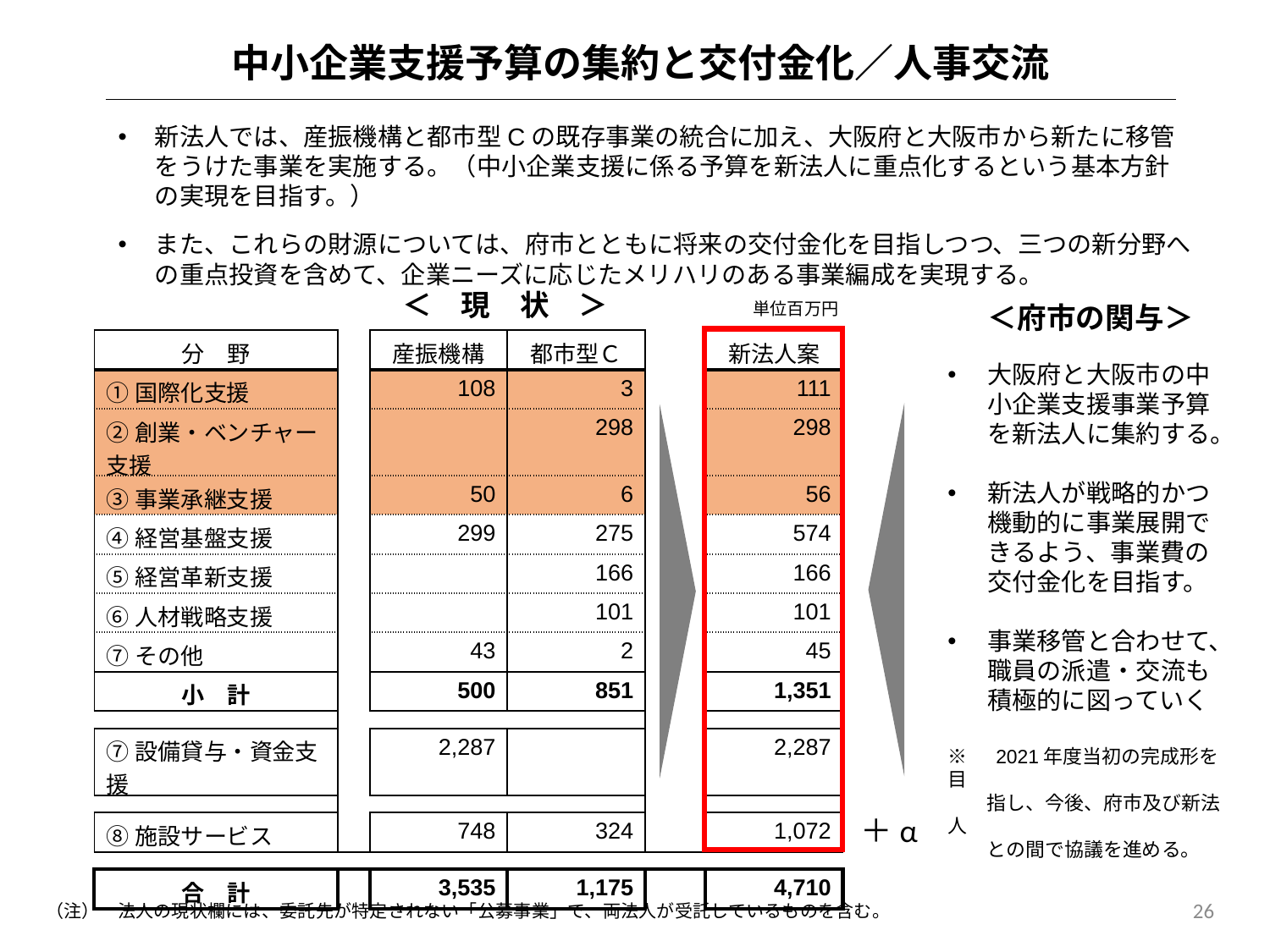

中小企業支援予算の集約と交付金化／人事交流
新法人では、産振機構と都市型Cの既存事業の統合に加え、大阪府と大阪市から新たに移管をうけた事業を実施する。（中小企業支援に係る予算を新法人に重点化するという基本方針の実現を目指す。）

また、これらの財源については、府市とともに将来の交付金化を目指しつつ、三つの新分野への重点投資を含めて、企業ニーズに応じたメリハリのある事業編成を実現する。
＜　現　状　＞
単位百万円
＜府市の関与＞

| 分　野 |  | 産振機構 | 都市型Ｃ |  | 新法人案 |
| --- | --- | --- | --- | --- | --- |
| ①国際化支援 |  | 108 | 3 |  | 111 |
| ②創業・ベンチャー支援 |  |  | 298 |  | 298 |
| ③事業承継支援 |  | 50 | 6 |  | 56 |
| ④経営基盤支援 |  | 299 | 275 |  | 574 |
| ⑤経営革新支援 |  |  | 166 |  | 166 |
| ⑥人材戦略支援 |  |  | 101 |  | 101 |
| ⑦その他 |  | 43 | 2 |  | 45 |
| 小　計 |  | 500 | 851 |  | 1,351 |
|  |  |  |  |  |  |
| ⑦設備貸与・資金支援 |  | 2,287 |  |  | 2,287 |
|  |  |  |  |  |  |
| ⑧施設サービス |  | 748 | 324 |  | 1,072 |
|  |  |  |  |  |  |
| 合　計 |  | 3,535 | 1,175 |  | 4,710 |
大阪府と大阪市の中小企業支援事業予算を新法人に集約する。

新法人が戦略的かつ機動的に事業展開できるよう、事業費の交付金化を目指す。

事業移管と合わせて、職員の派遣・交流も積極的に図っていく

※　2021年度当初の完成形を目
　　指し、今後、府市及び新法人
　　との間で協議を進める。

＋α
26
（注）　法人の現状欄には、委託先が特定されない「公募事業」で、両法人が受託しているものを含む。